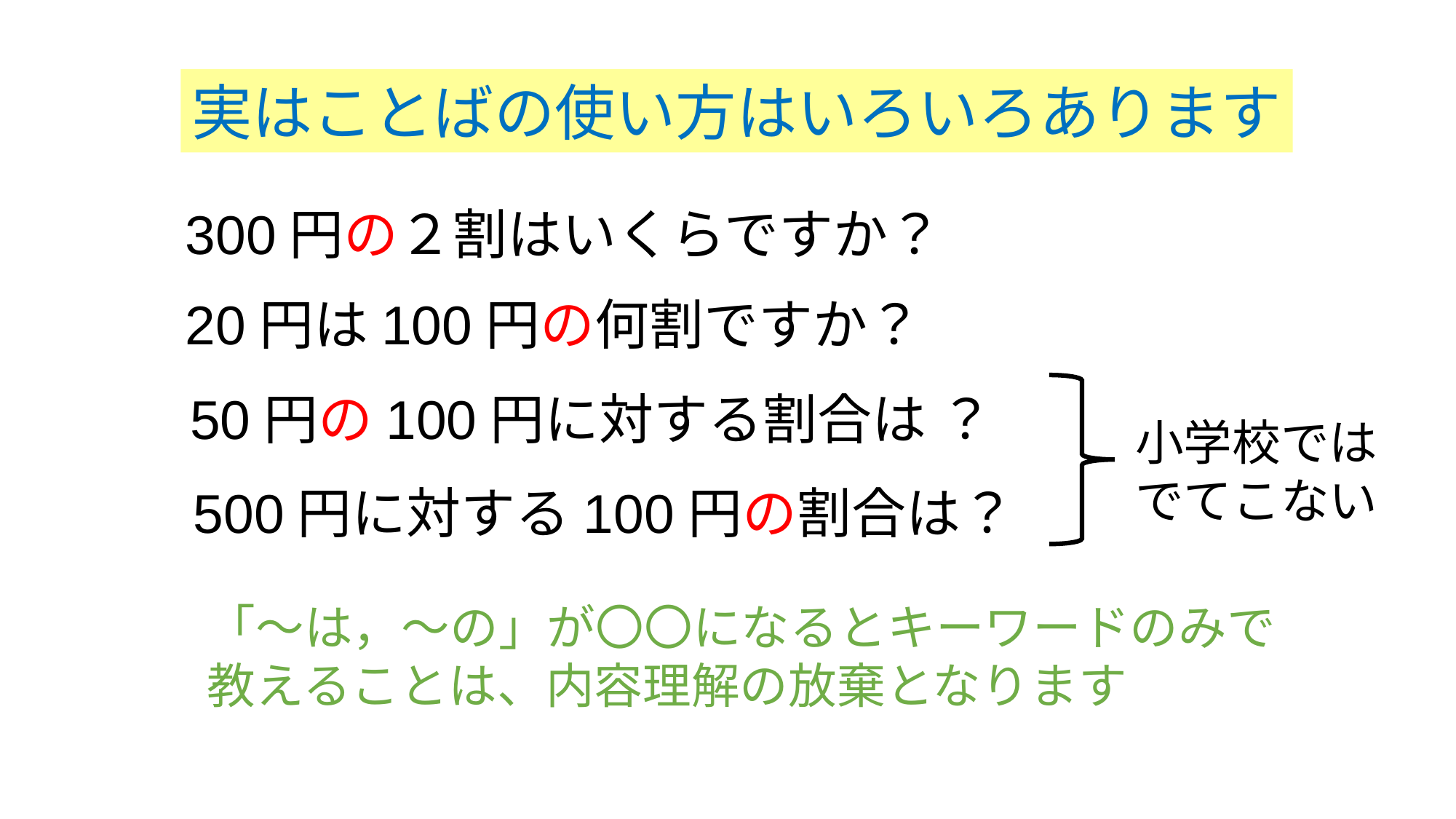

実はことばの使い方はいろいろあります
300円の２割はいくらですか？
20円は100円の何割ですか？

50円の100円に対する割合は ？
小学校では
でてこない
500円に対する100円の割合は？
「～は，～の」が〇〇になるとキーワードのみで
教えることは、内容理解の放棄となります